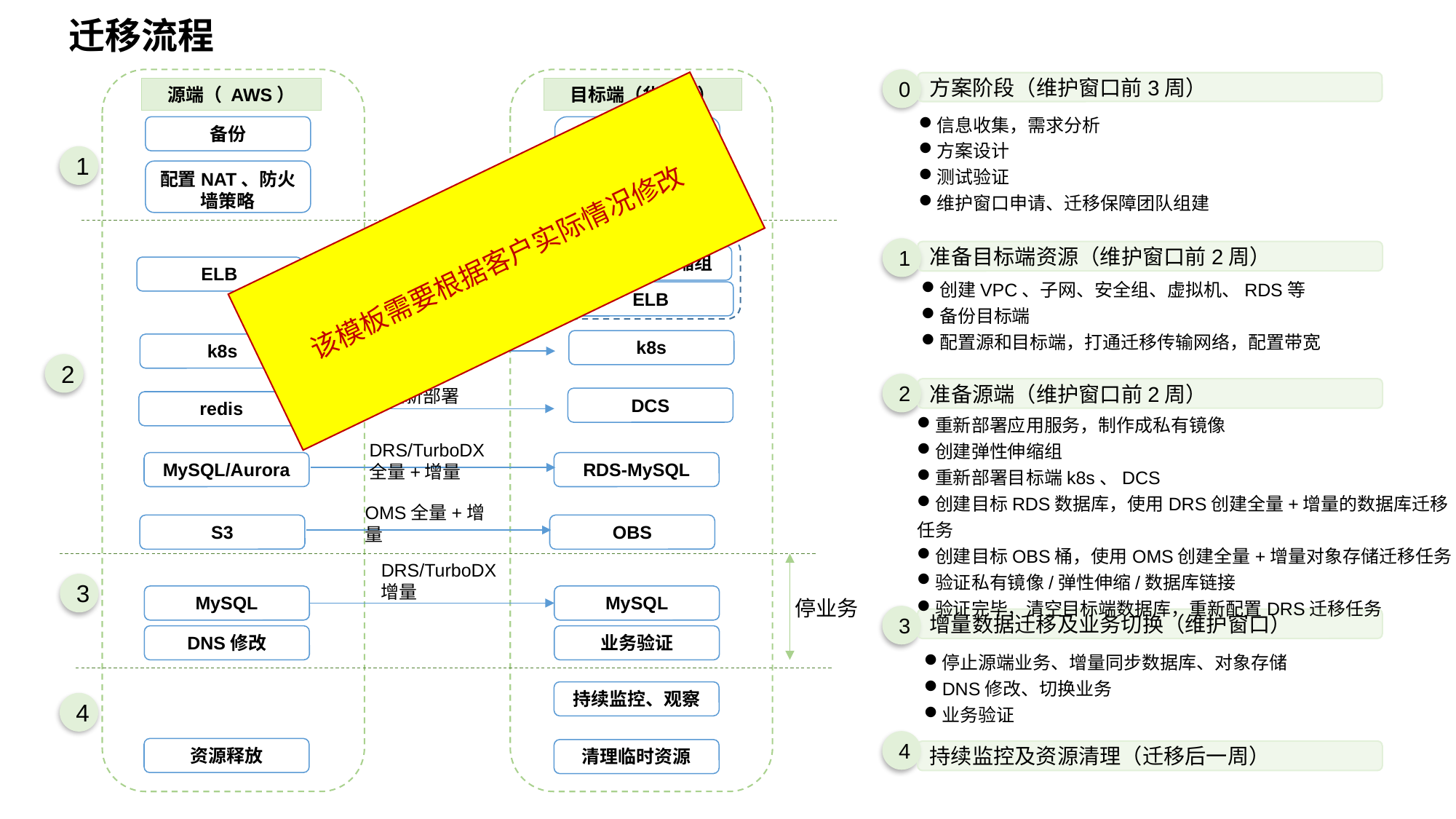

迁移流程
0

方案阶段（维护窗口前3周）
源端（ AWS）
目标端（华为云）
信息收集，需求分析
方案设计
测试验证
维护窗口申请、迁移保障团队组建
备份
创建资源（ELB、VPC、子网、ECS、RDS等）
1
配置NAT、防火墙策略
该模板需要根据客户实际情况修改

1
准备目标端资源（维护窗口前2周）
创建弹性伸缩组
重新配置
ELB
创建VPC、子网、安全组、虚拟机、RDS等
备份目标端
配置源和目标端，打通迁移传输网络，配置带宽
ELB
重新部署
k8s
k8s
2
2
准备源端（维护窗口前2周）
重新部署
DCS
redis
重新部署应用服务，制作成私有镜像
创建弹性伸缩组
重新部署目标端k8s、DCS
创建目标RDS数据库，使用DRS创建全量+增量的数据库迁移任务
创建目标OBS桶，使用OMS创建全量+增量对象存储迁移任务
验证私有镜像/弹性伸缩/数据库链接
验证完毕，清空目标端数据库，重新配置DRS迁移任务
DRS/TurboDX全量+增量
MySQL/Aurora

RDS-MySQL

OMS全量+增量
S3

OBS
DRS/TurboDX增量
3
停业务
MySQL
MySQL
3
增量数据迁移及业务切换（维护窗口）
DNS修改
业务验证
停止源端业务、增量同步数据库、对象存储
DNS修改、切换业务
业务验证
持续监控、观察
4
4
资源释放
清理临时资源
持续监控及资源清理（迁移后一周）